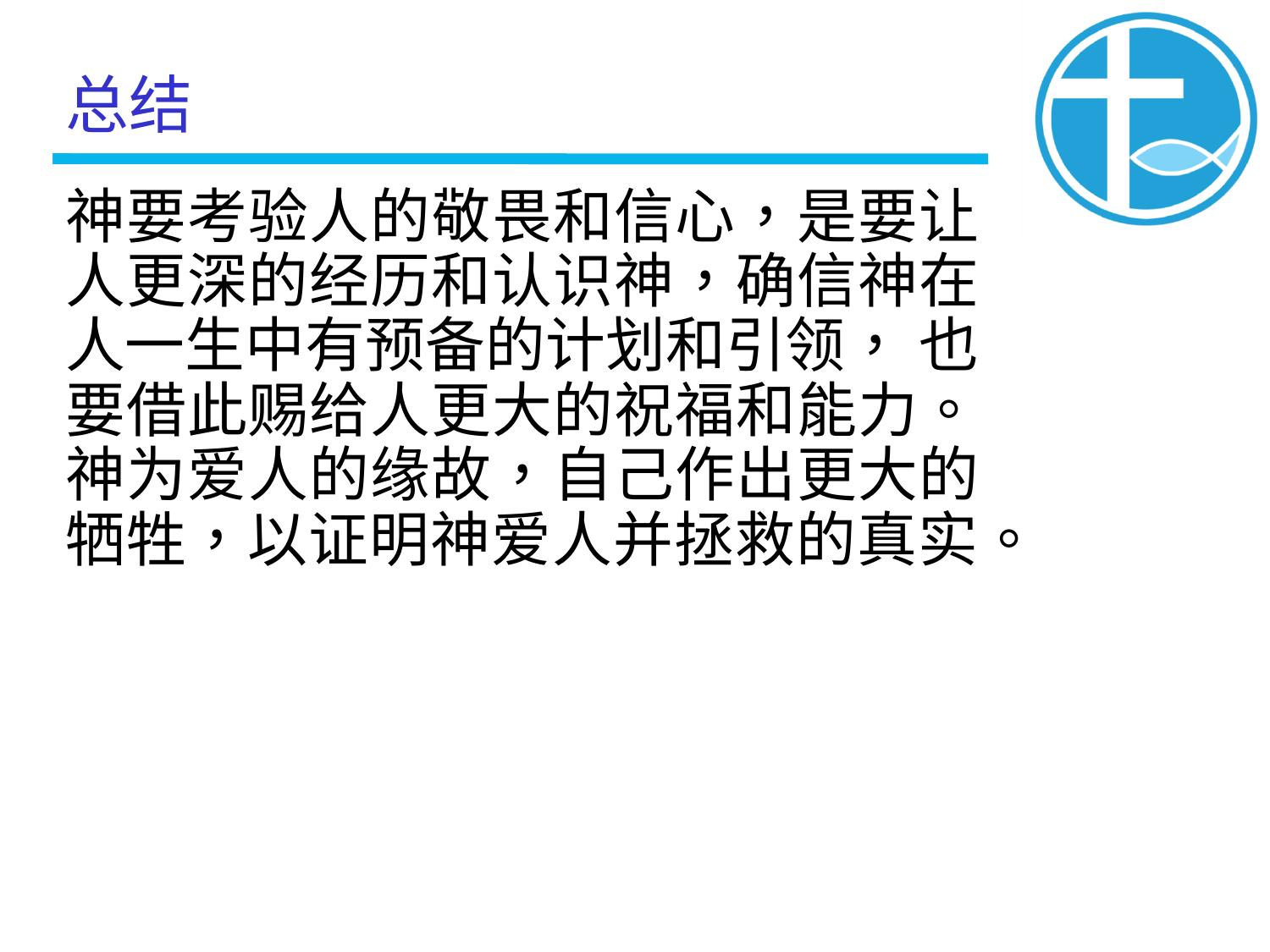

总结

神要考验人的敬畏和信心，是要让人更深的经历和认识神，确信神在人一生中有预备的计划和引领， 也要借此赐给人更大的祝福和能力。 神为爱人的缘故，自己作出更大的牺牲，以证明神爱人并拯救的真实。